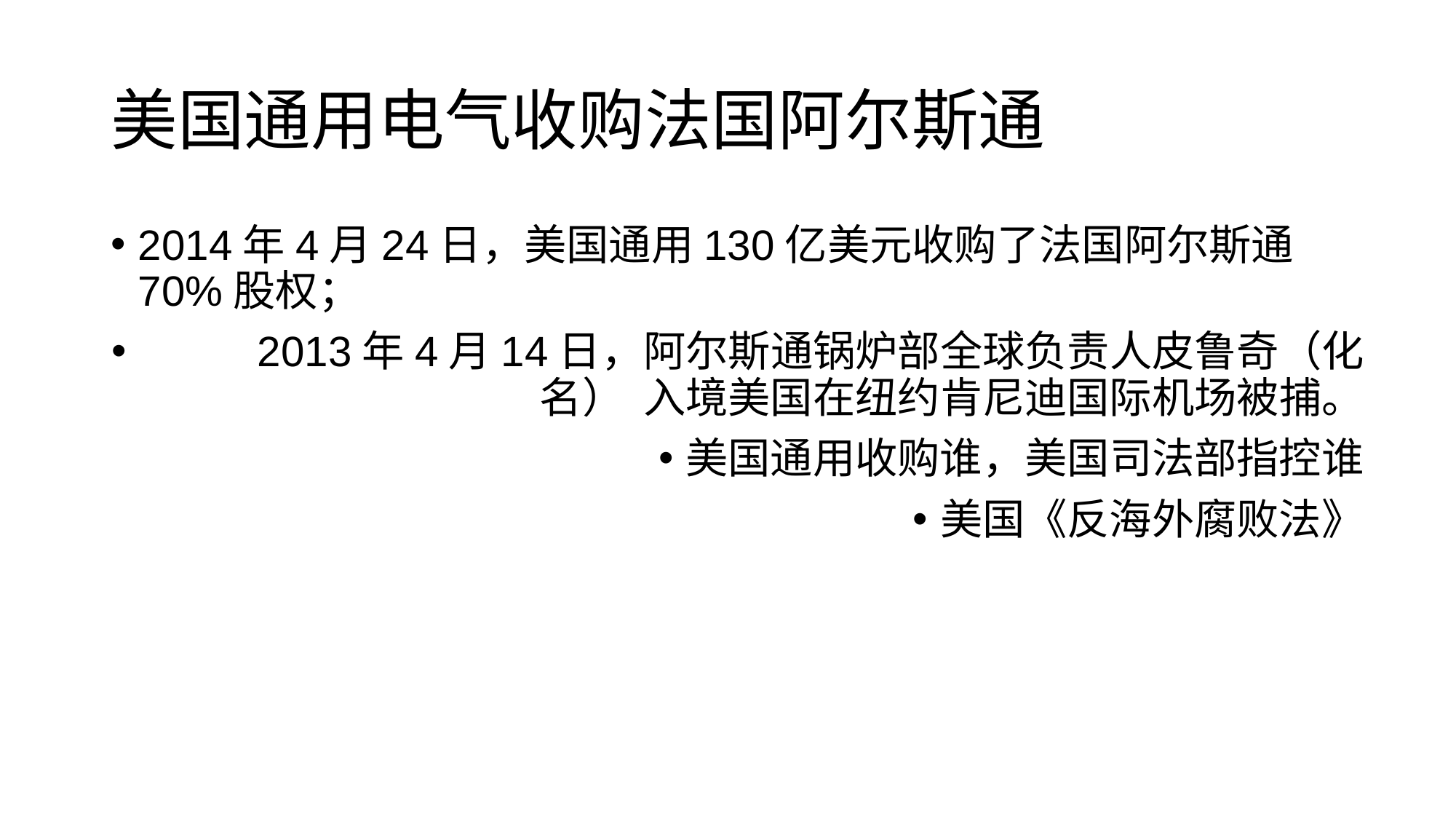

# 美国通用电气收购法国阿尔斯通
2014年4月24日，美国通用130亿美元收购了法国阿尔斯通70%股权；
          2013年4月14日，阿尔斯通锅炉部全球负责人皮鲁奇（化名）  入境美国在纽约肯尼迪国际机场被捕。
美国通用收购谁，美国司法部指控谁
美国《反海外腐败法》